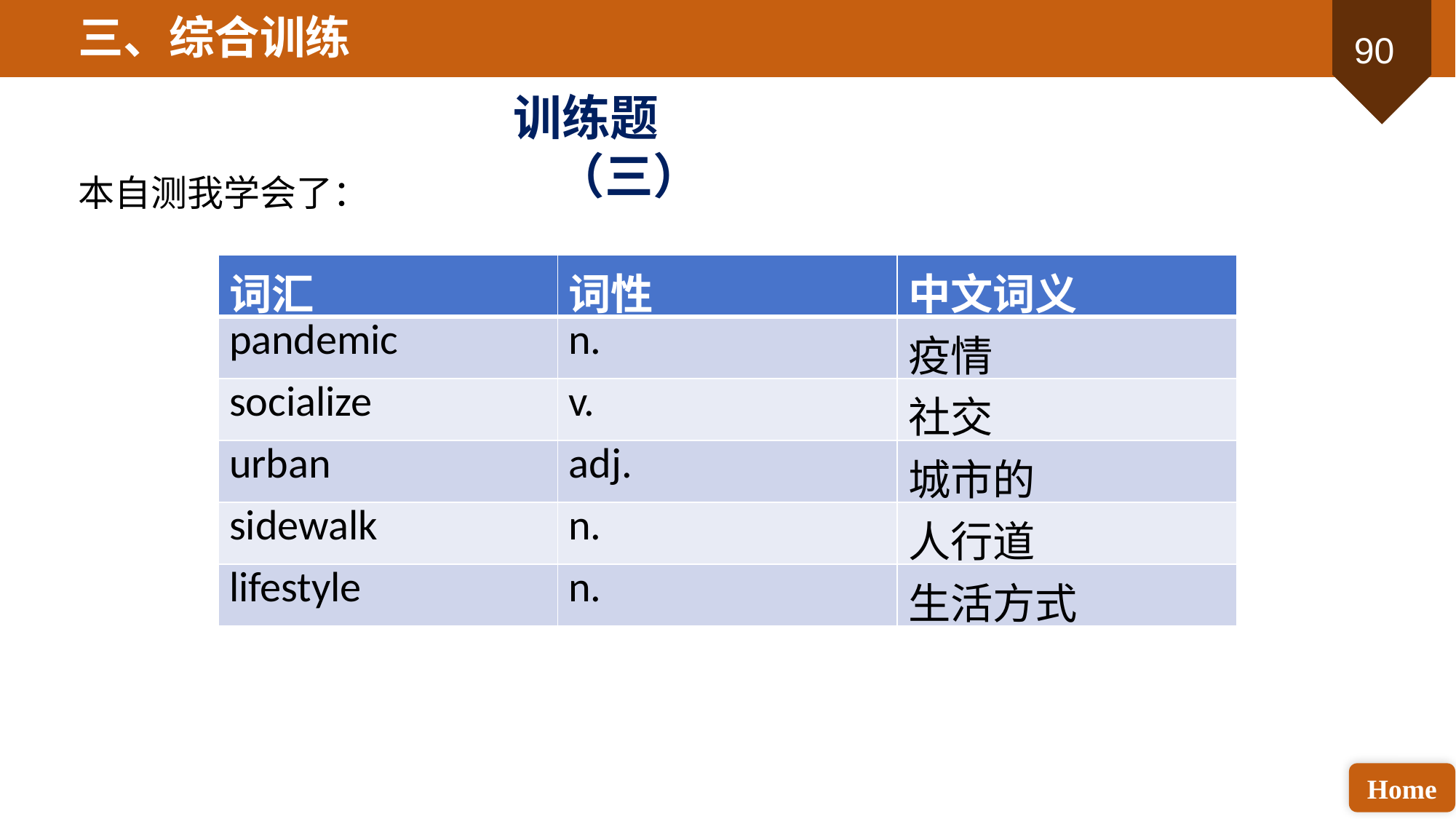

三、综合训练
训练题（三）
本自测我学会了：

| 词汇 | 词性 | 中文词义 |
| --- | --- | --- |
| pandemic | n. | 疫情 |
| socialize | v. | 社交 |
| urban | adj. | 城市的 |
| sidewalk | n. | 人行道 |
| lifestyle | n. | 生活方式 |